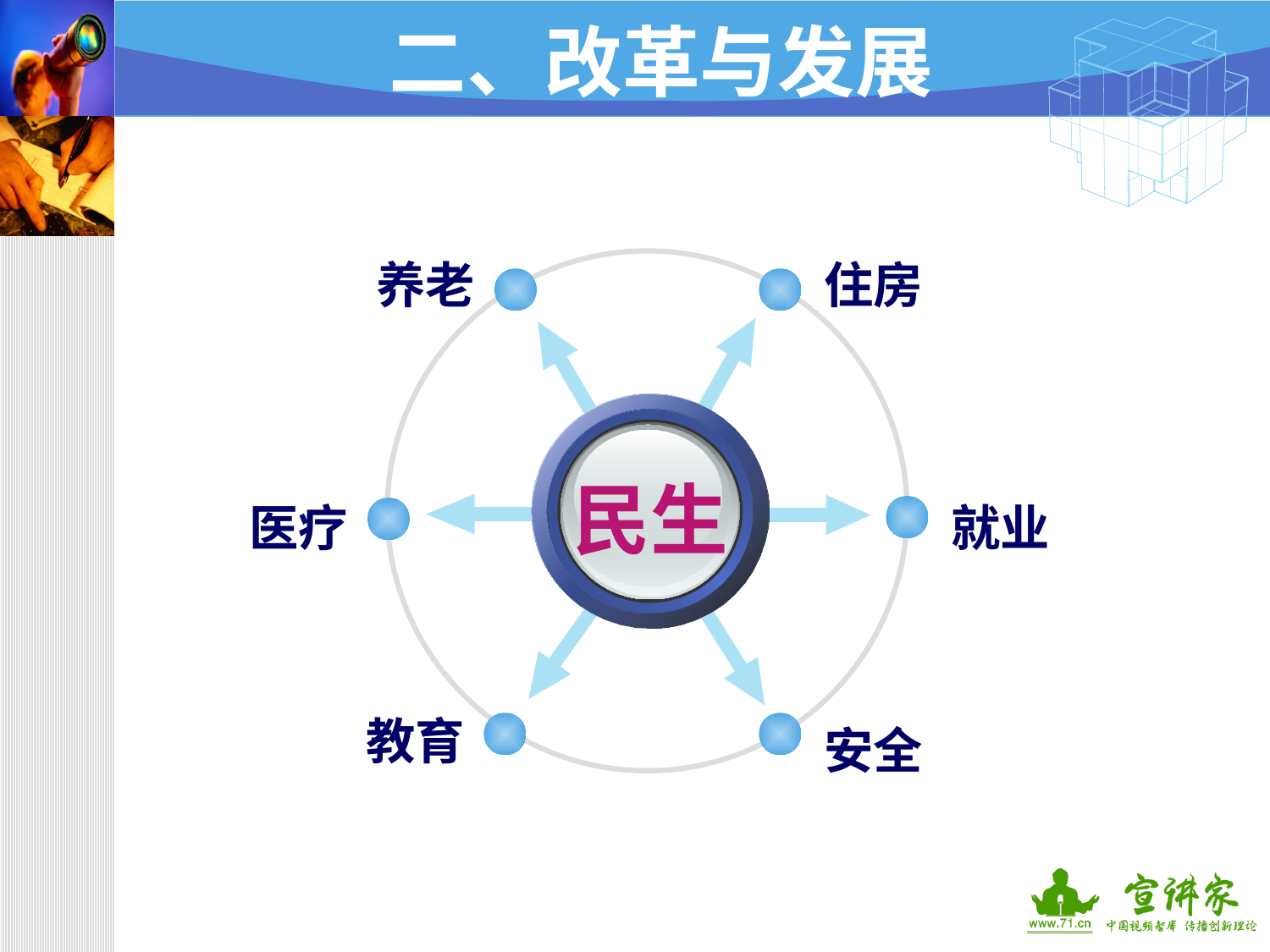

# 二、改革与发展
养老
住房

民生
医疗
就业

教育

安全